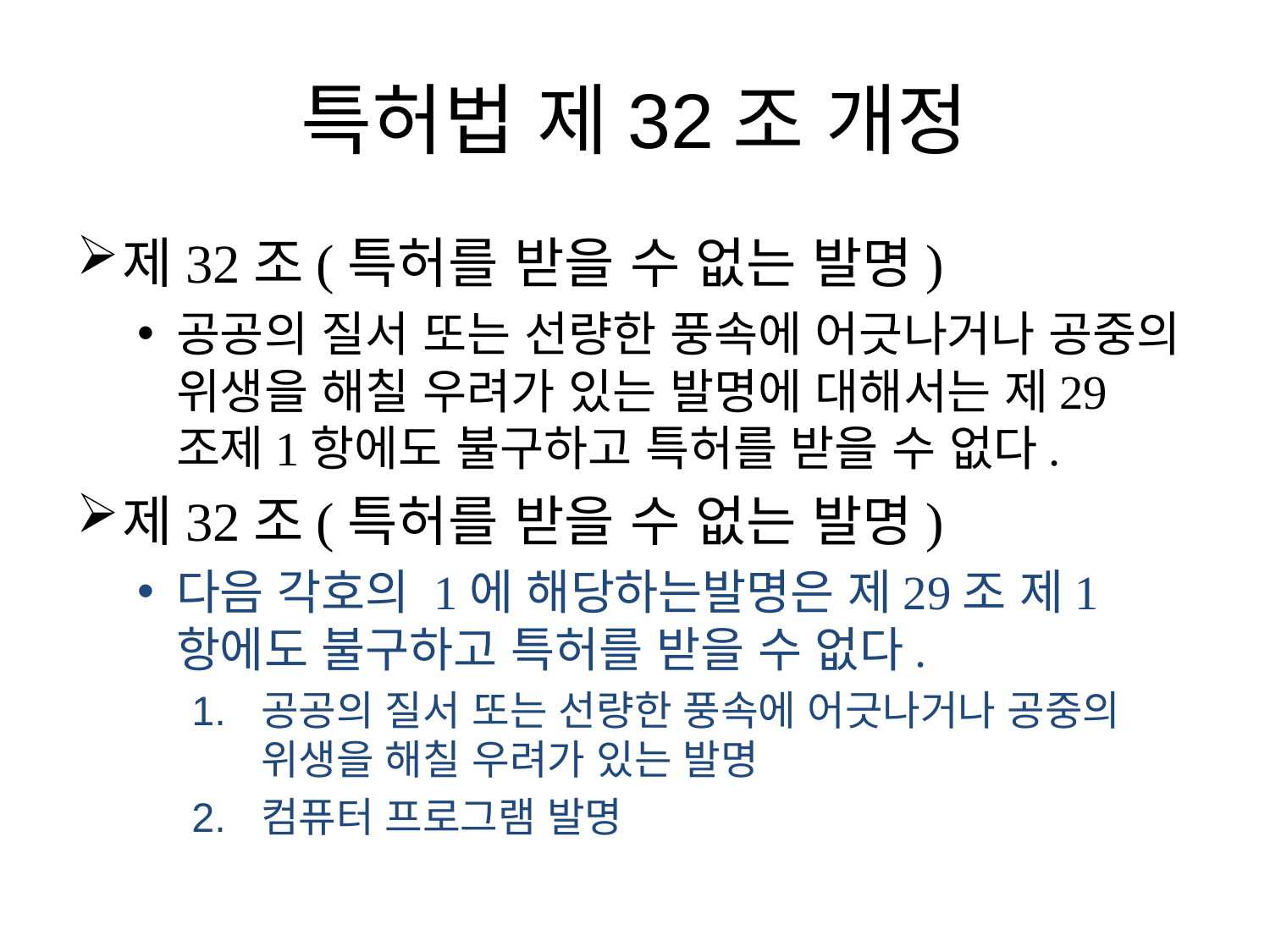

# 특허법 제32조 개정
제32조(특허를 받을 수 없는 발명)
공공의 질서 또는 선량한 풍속에 어긋나거나 공중의 위생을 해칠 우려가 있는 발명에 대해서는 제29조제1항에도 불구하고 특허를 받을 수 없다.
제32조(특허를 받을 수 없는 발명)
다음 각호의 1에 해당하는발명은 제29조 제1항에도 불구하고 특허를 받을 수 없다.
공공의 질서 또는 선량한 풍속에 어긋나거나 공중의 위생을 해칠 우려가 있는 발명
컴퓨터 프로그램 발명